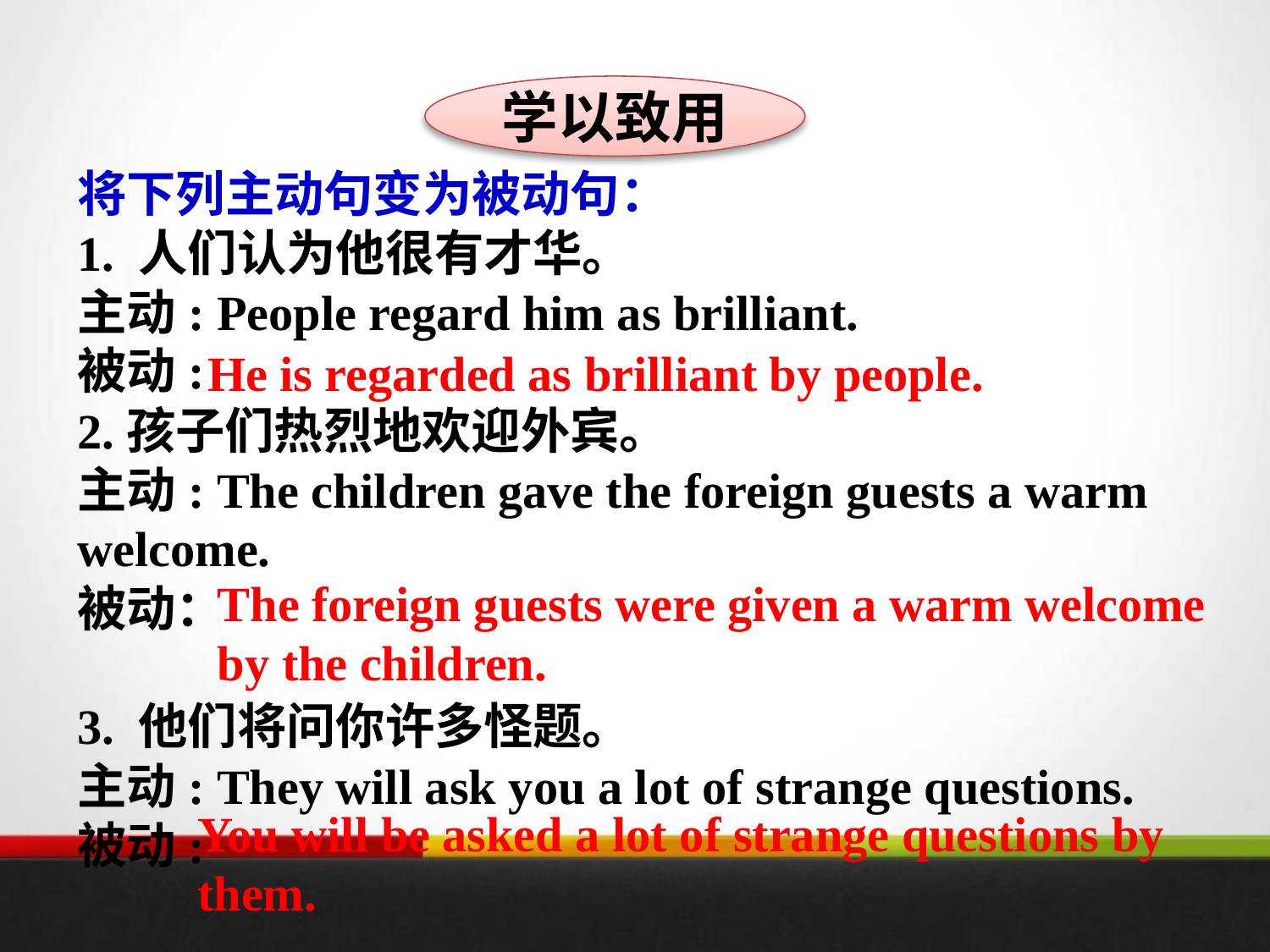

学以致用
将下列主动句变为被动句：
1. 人们认为他很有才华。
主动: People regard him as brilliant.
被动:
2.孩子们热烈地欢迎外宾。
主动: The children gave the foreign guests a warm welcome.
被动：

3. 他们将问你许多怪题。
主动: They will ask you a lot of strange questions.
被动:
He is regarded as brilliant by people.
The foreign guests were given a warm welcome by the children.
You will be asked a lot of strange questions by them.